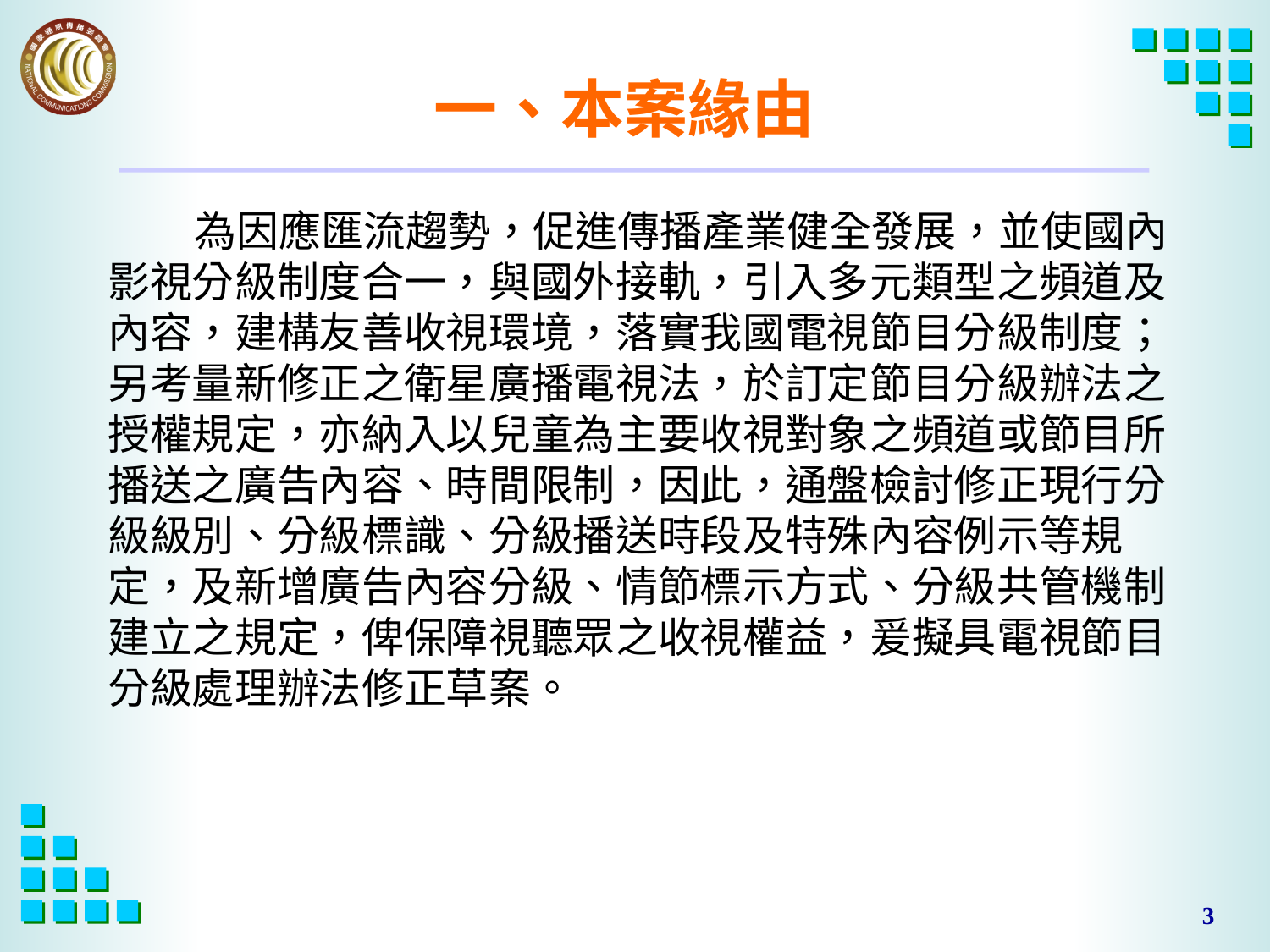

# 一、本案緣由
        為因應匯流趨勢，促進傳播產業健全發展，並使國內影視分級制度合一，與國外接軌，引入多元類型之頻道及內容，建構友善收視環境，落實我國電視節目分級制度；另考量新修正之衛星廣播電視法，於訂定節目分級辦法之授權規定，亦納入以兒童為主要收視對象之頻道或節目所播送之廣告內容、時間限制，因此，通盤檢討修正現行分級級別、分級標識、分級播送時段及特殊內容例示等規定，及新增廣告內容分級、情節標示方式、分級共管機制建立之規定，俾保障視聽眾之收視權益，爰擬具電視節目分級處理辦法修正草案。